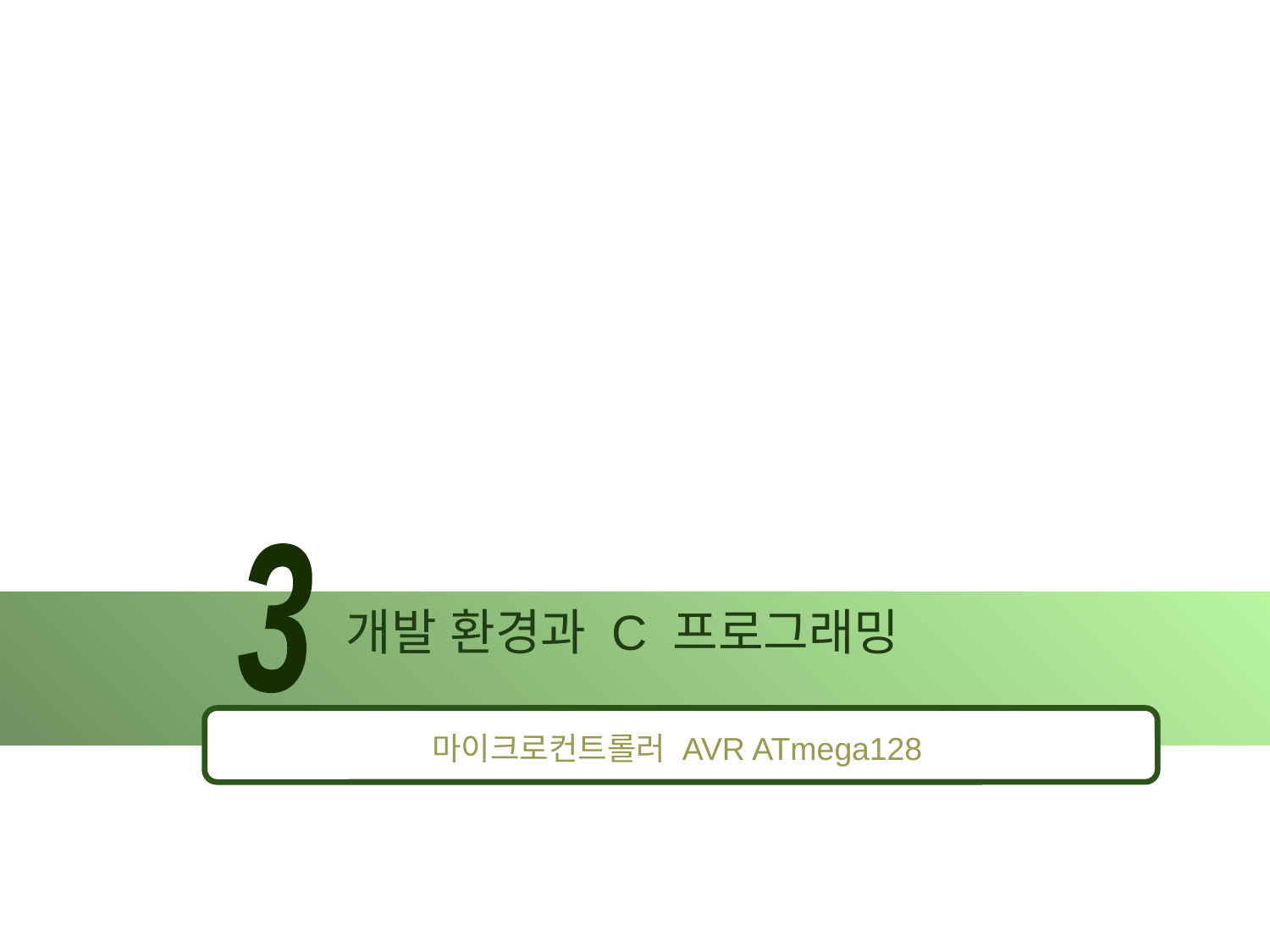

3
# 개발 환경과 C 프로그래밍
마이크로컨트롤러 AVR ATmega128